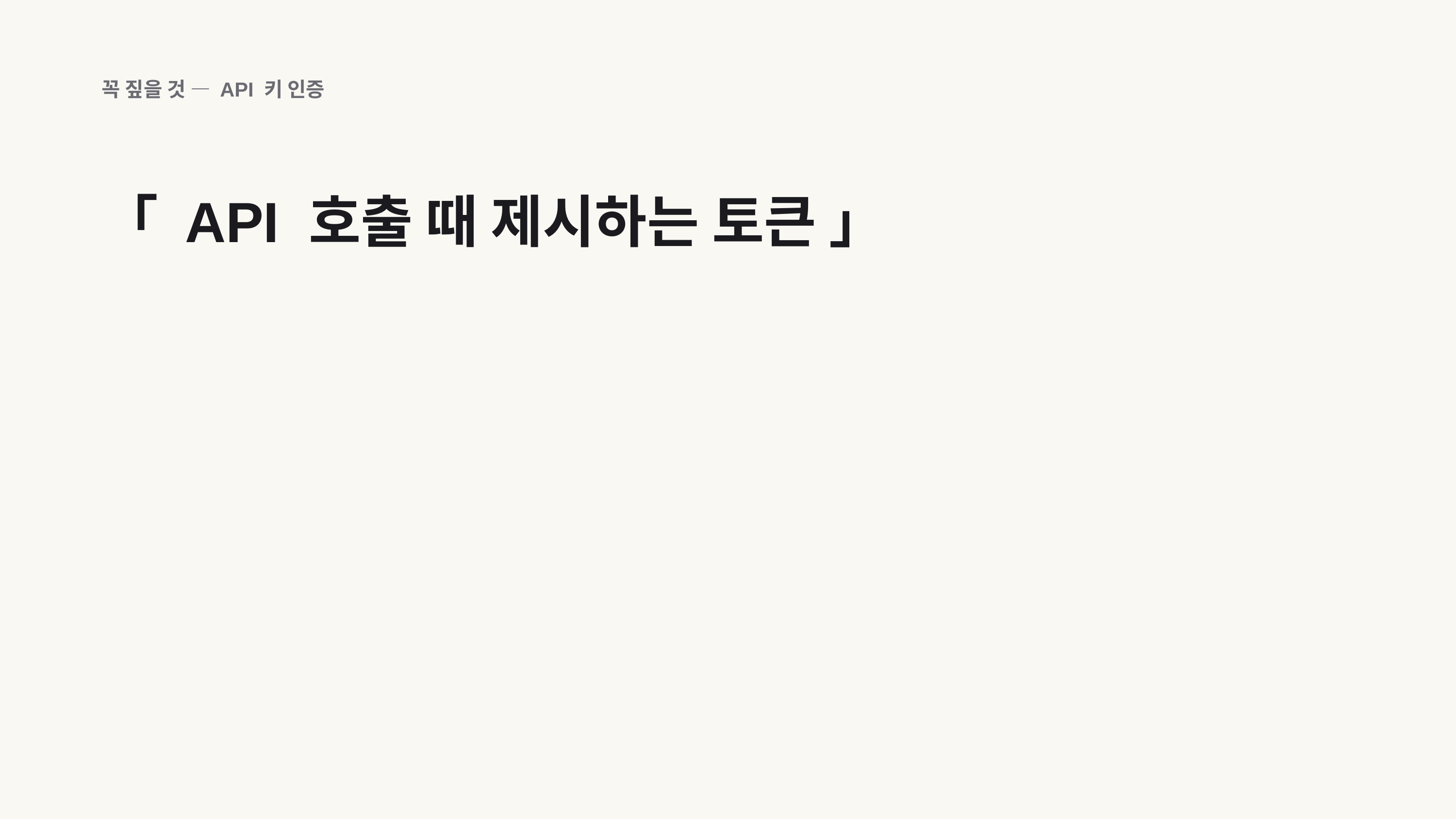

꼭 짚을 것 — API 키 인증
「 API 호출 때 제시하는 토큰 」